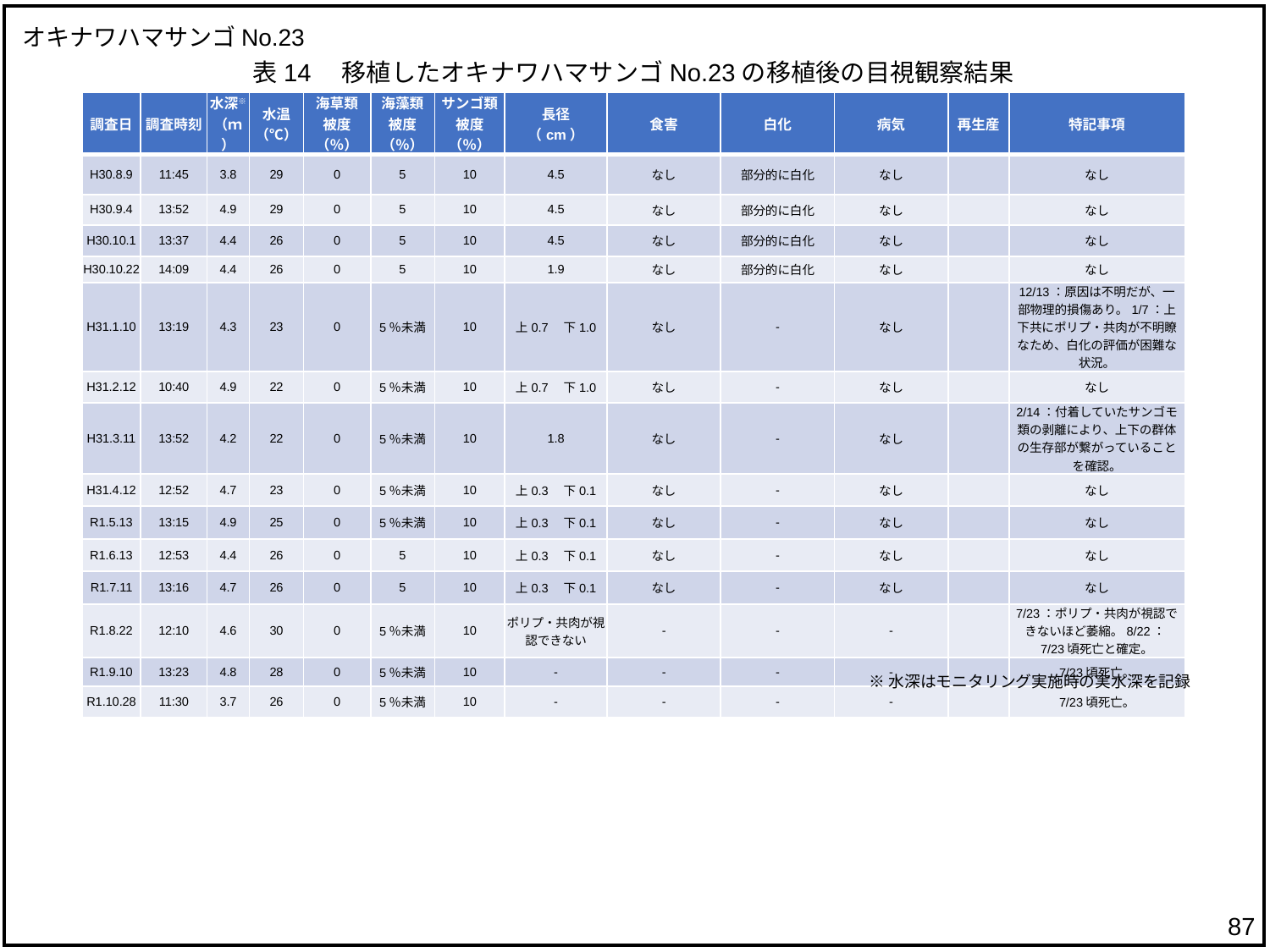

オキナワハマサンゴNo.23
表14　移植したオキナワハマサンゴNo.23の移植後の目視観察結果
| 調査日 | 調査時刻 | 水深※ （ｍ） | 水温 （℃） | 海草類 被度（％） | 海藻類 被度（％） | サンゴ類 被度（％） | 長径 （cm） | 食害 | 白化 | 病気 | 再生産 | 特記事項 |
| --- | --- | --- | --- | --- | --- | --- | --- | --- | --- | --- | --- | --- |
| H30.8.9 | 11:45 | 3.8 | 29 | 0 | 5 | 10 | 4.5 | なし | 部分的に白化 | なし |  | なし |
| H30.9.4 | 13:52 | 4.9 | 29 | 0 | 5 | 10 | 4.5 | なし | 部分的に白化 | なし |  | なし |
| H30.10.1 | 13:37 | 4.4 | 26 | 0 | 5 | 10 | 4.5 | なし | 部分的に白化 | なし |  | なし |
| H30.10.22 | 14:09 | 4.4 | 26 | 0 | 5 | 10 | 1.9 | なし | 部分的に白化 | なし |  | なし |
| H31.1.10 | 13:19 | 4.3 | 23 | 0 | 5％未満 | 10 | 上0.7　下1.0 | なし | - | なし |  | 12/13：原因は不明だが、一部物理的損傷あり。1/7：上下共にポリプ・共肉が不明瞭なため、白化の評価が困難な状況。 |
| H31.2.12 | 10:40 | 4.9 | 22 | 0 | 5％未満 | 10 | 上0.7　下1.0 | なし | - | なし |  | なし |
| H31.3.11 | 13:52 | 4.2 | 22 | 0 | 5％未満 | 10 | 1.8 | なし | - | なし |  | 2/14：付着していたサンゴモ類の剥離により、上下の群体の生存部が繋がっていることを確認。 |
| H31.4.12 | 12:52 | 4.7 | 23 | 0 | 5％未満 | 10 | 上0.3　下0.1 | なし | - | なし |  | なし |
| R1.5.13 | 13:15 | 4.9 | 25 | 0 | 5％未満 | 10 | 上0.3　下0.1 | なし | - | なし |  | なし |
| R1.6.13 | 12:53 | 4.4 | 26 | 0 | 5 | 10 | 上0.3　下0.1 | なし | - | なし |  | なし |
| R1.7.11 | 13:16 | 4.7 | 26 | 0 | 5 | 10 | 上0.3　下0.1 | なし | - | なし |  | なし |
| R1.8.22 | 12:10 | 4.6 | 30 | 0 | 5％未満 | 10 | ポリプ・共肉が視認できない | - | - | - |  | 7/23：ポリプ・共肉が視認できないほど萎縮。8/22：7/23頃死亡と確定。 |
| R1.9.10 | 13:23 | 4.8 | 28 | 0 | 5％未満 | 10 | - | - | - | - |  | 7/23頃死亡。 |
| R1.10.28 | 11:30 | 3.7 | 26 | 0 | 5％未満 | 10 | - | - | - | - |  | 7/23頃死亡。 |
※水深はモニタリング実施時の実水深を記録
87